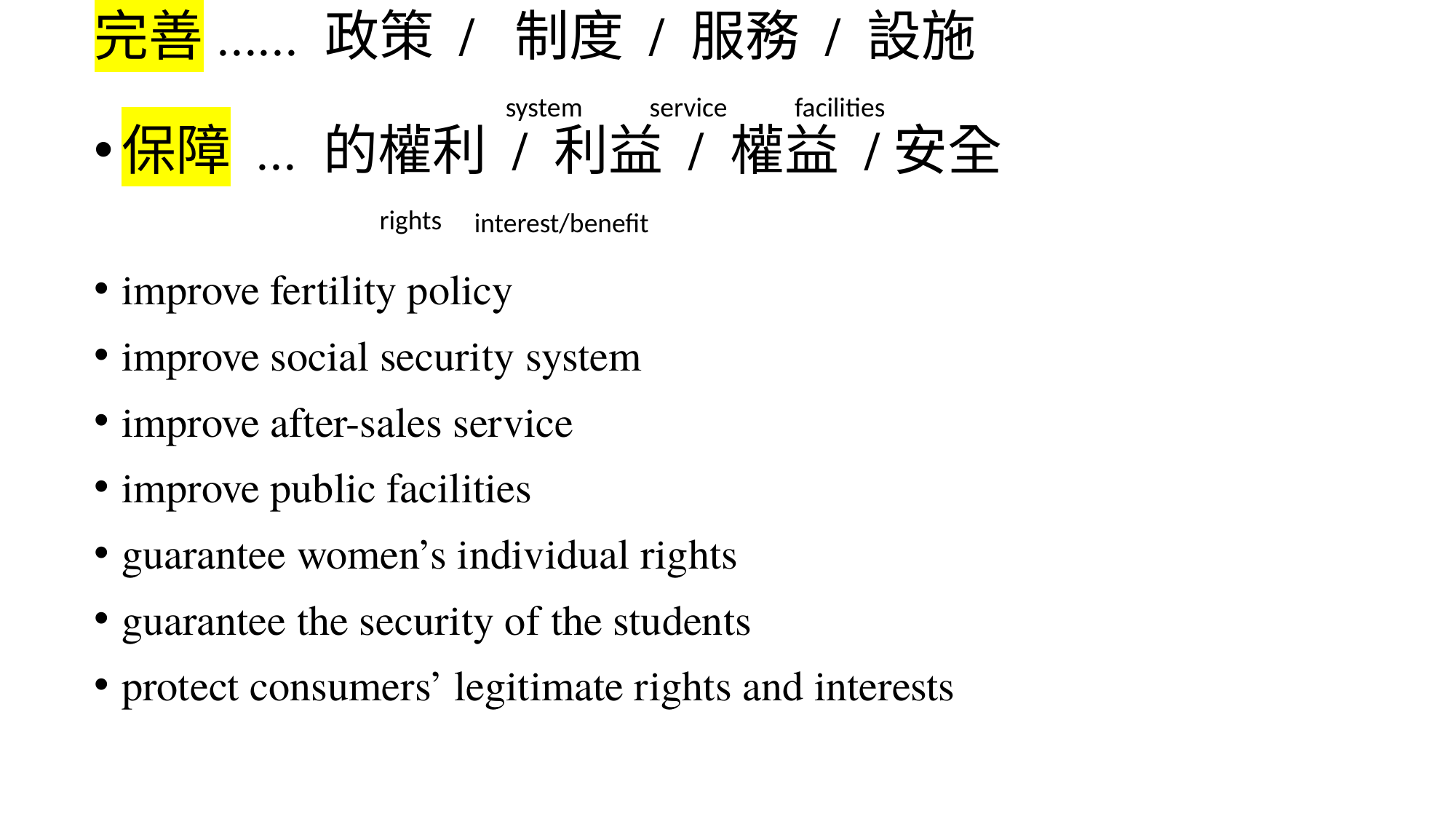

完善...... 政策 /  制度 / 服務 / 設施
保障 ... 的權利 / 利益 / 權益 /安全

improve fertility policy
improve social security system
improve after-sales service
improve public facilities
guarantee women’s individual rights
guarantee the security of the students
protect consumers’ legitimate rights and interests

system
service
facilities
rights
interest/benefit